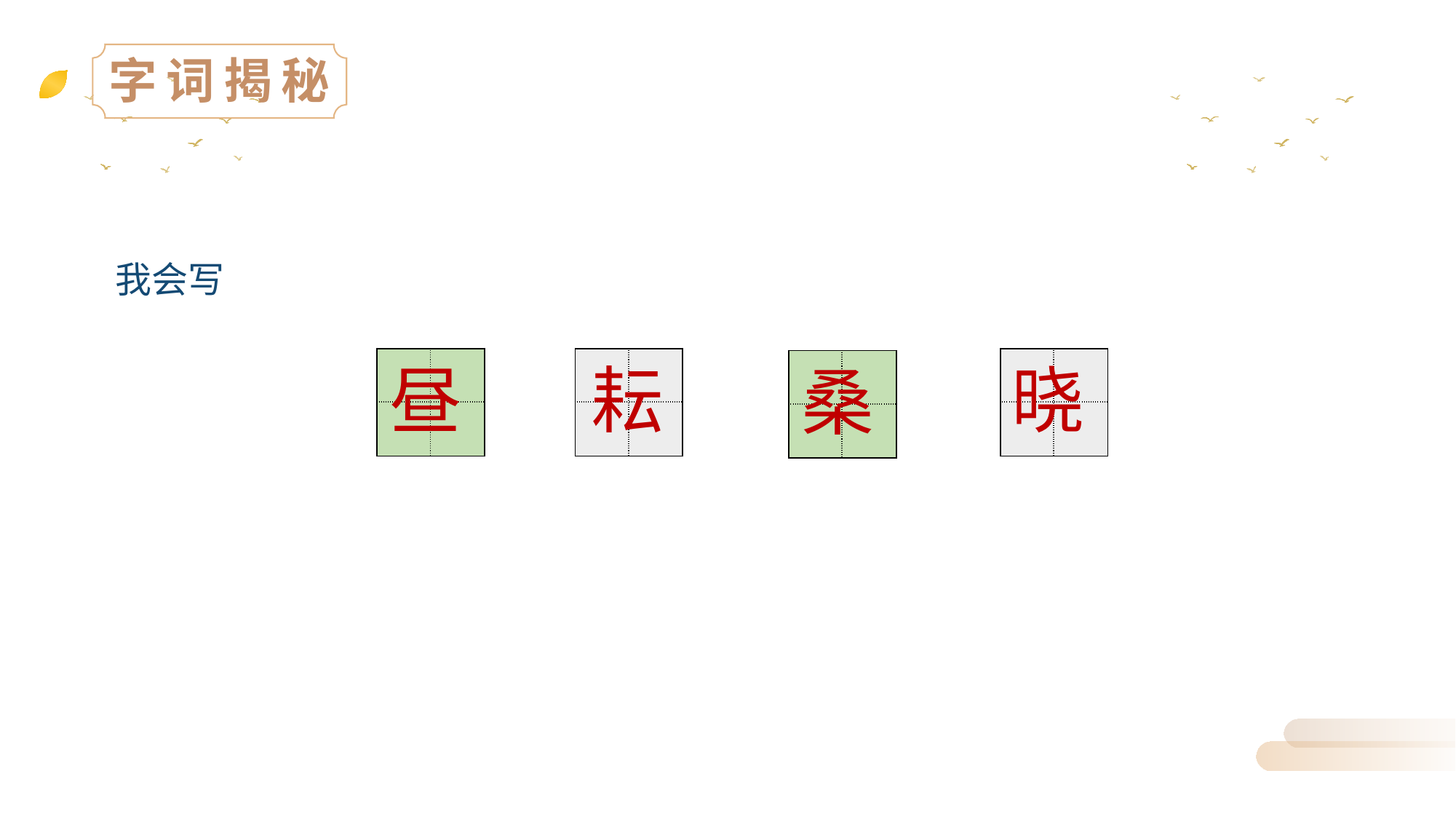

小学学科网  xuekeedu.com
小学学科网  xuekeedu.com
小学学科网  xuekeedu.com
我会写
|  |  |
| --- | --- |
|  |  |
|  |  |
| --- | --- |
|  |  |
|  |  |
| --- | --- |
|  |  |
耘
晓
昼
|  |  |
| --- | --- |
|  |  |
桑